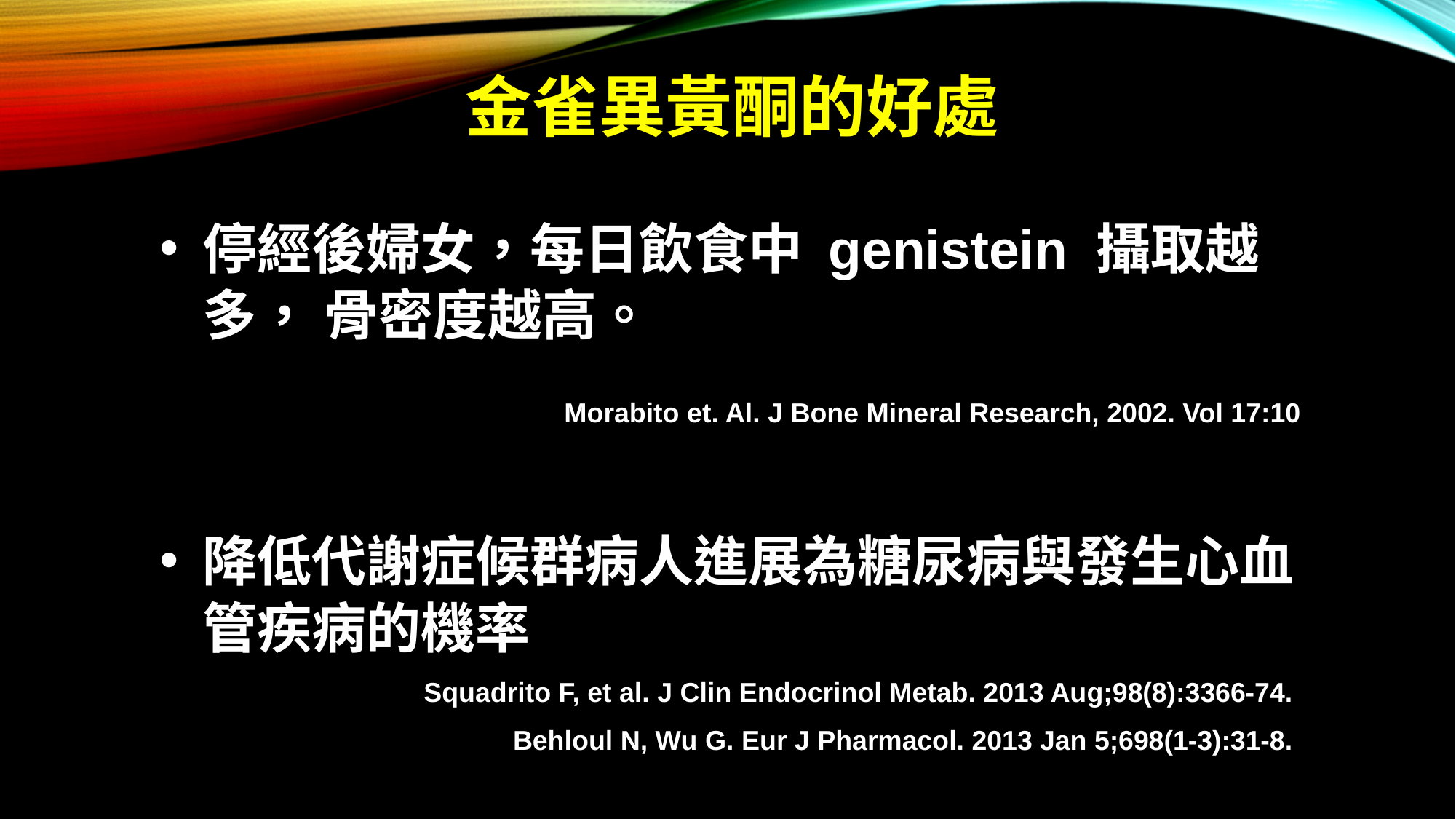

# 金雀異黃酮的好處
停經後婦女，每日飲食中 genistein 攝取越多， 骨密度越高。
Morabito et. Al. J Bone Mineral Research, 2002. Vol 17:10

降低代謝症候群病人進展為糖尿病與發生心血管疾病的機率
Squadrito F, et al. J Clin Endocrinol Metab. 2013 Aug;98(8):3366-74.
Behloul N, Wu G. Eur J Pharmacol. 2013 Jan 5;698(1-3):31-8.